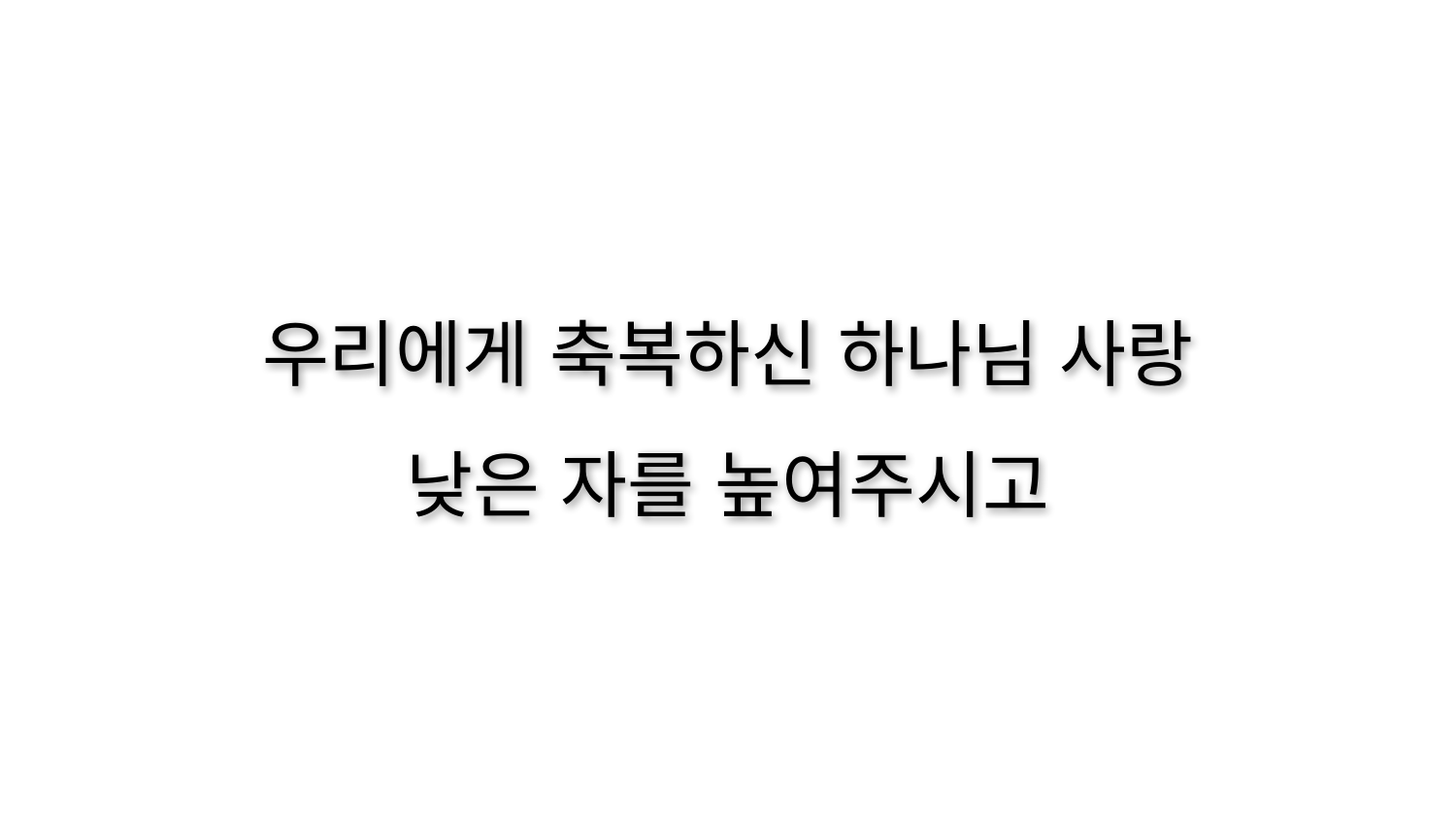

우리에게 축복하신 하나님 사랑
낮은 자를 높여주시고